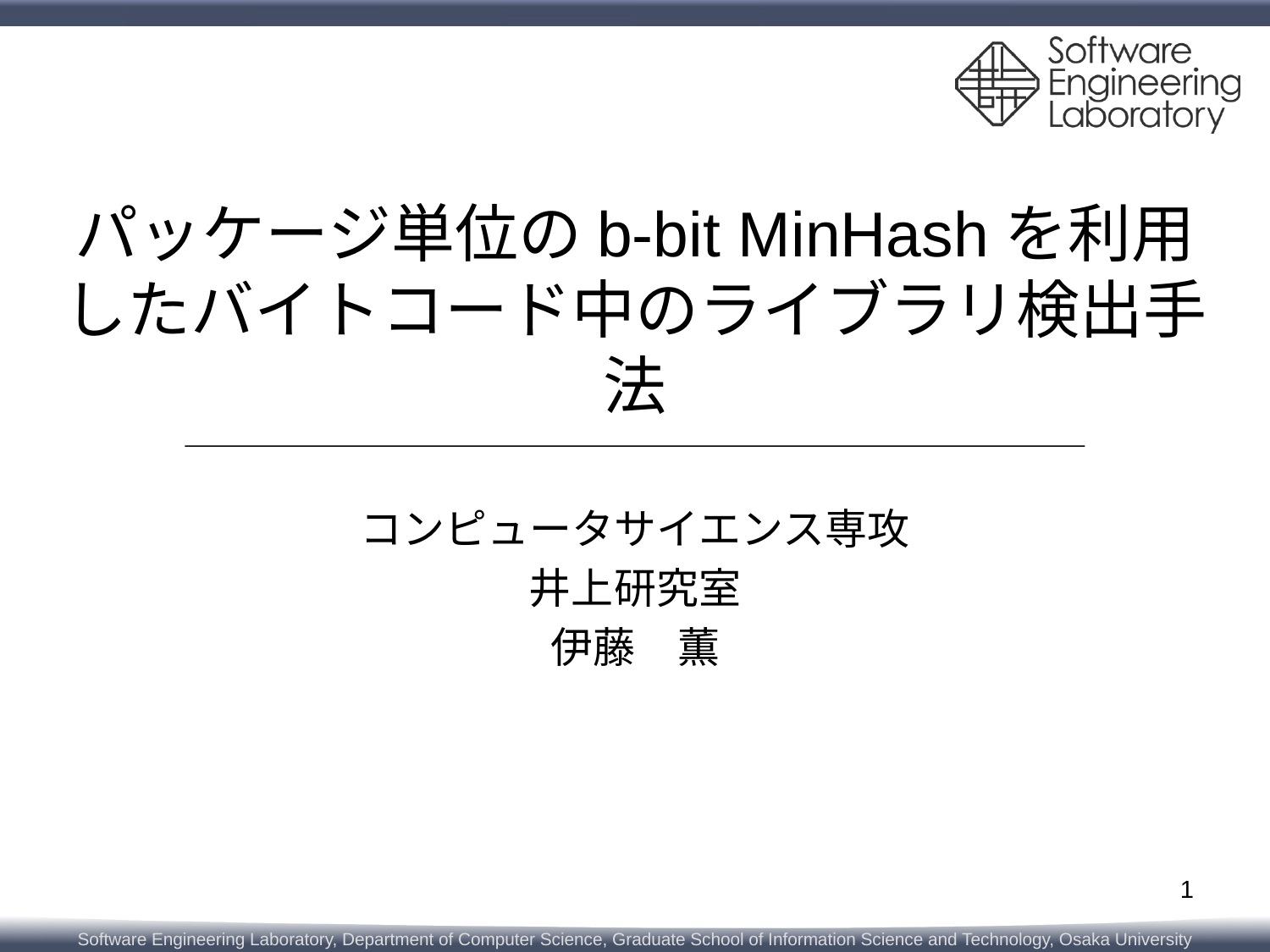

# パッケージ単位のb-bit MinHashを利用したバイトコード中のライブラリ検出手法
コンピュータサイエンス専攻
井上研究室
伊藤　薫
1